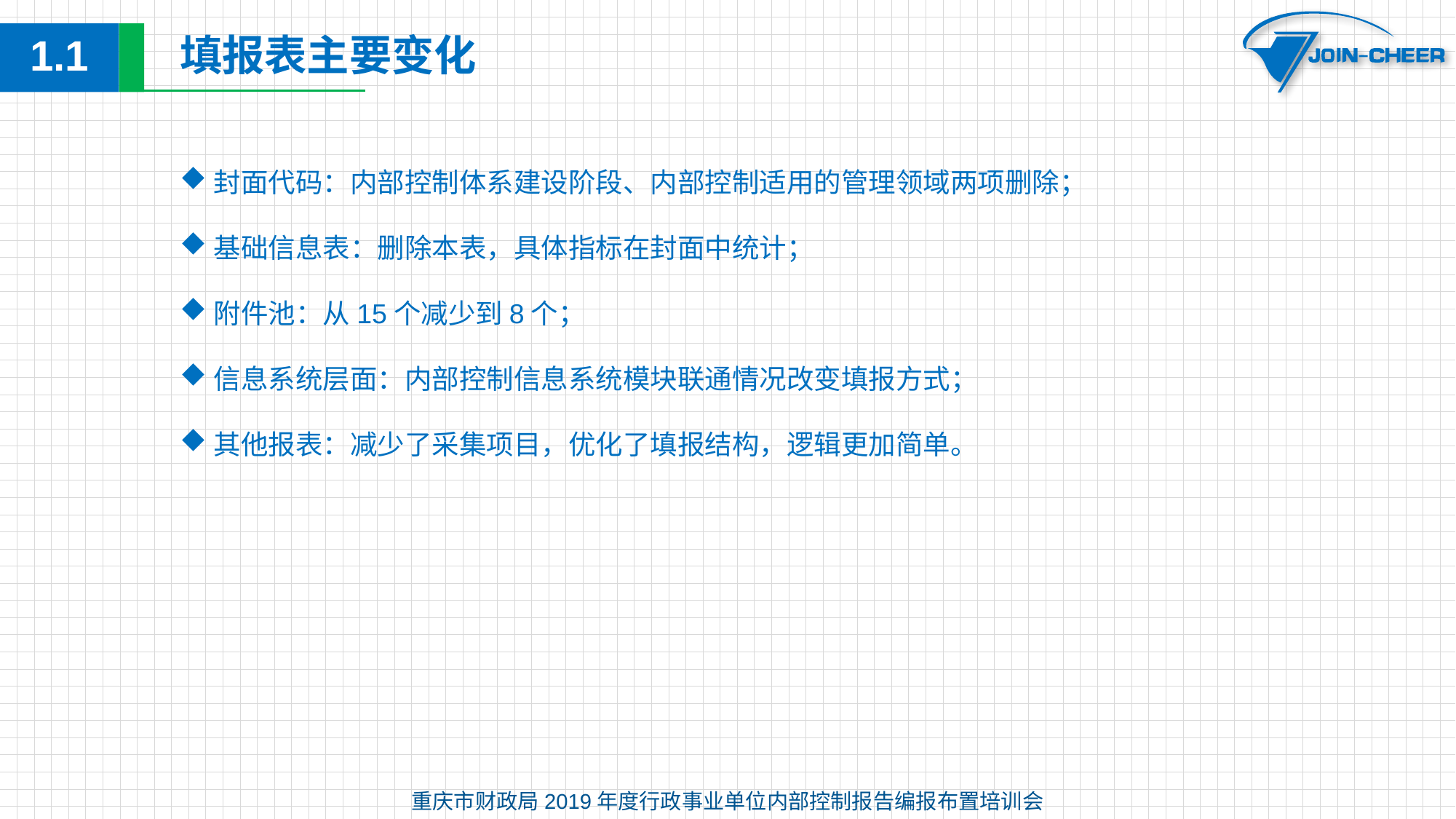

# 填报表主要变化
1.1
封面代码：内部控制体系建设阶段、内部控制适用的管理领域两项删除；
基础信息表：删除本表，具体指标在封面中统计；
附件池：从15个减少到8个；
信息系统层面：内部控制信息系统模块联通情况改变填报方式；
其他报表：减少了采集项目，优化了填报结构，逻辑更加简单。

重庆市财政局2019年度行政事业单位内部控制报告编报布置培训会